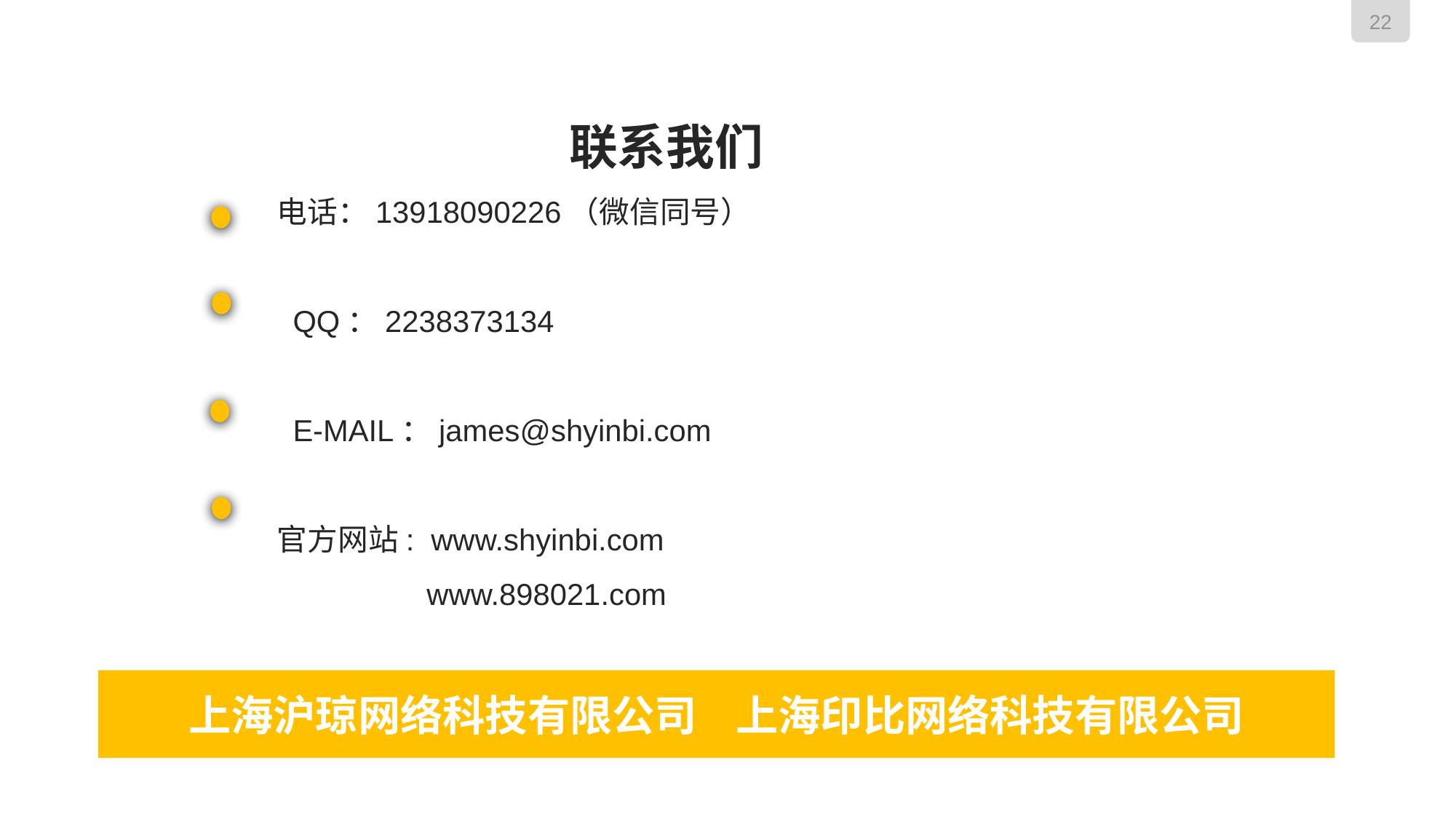

联系我们
              电话：13918090226（微信同号）

              QQ：2238373134

              E-MAIL：james@shyinbi.com

              官方网站:  www.shyinbi.com
                              www.898021.com    www.898021.com

://699pic.com/pptsucai.html
上海沪琼网络科技有限公司    上海印比网络科技有限公司